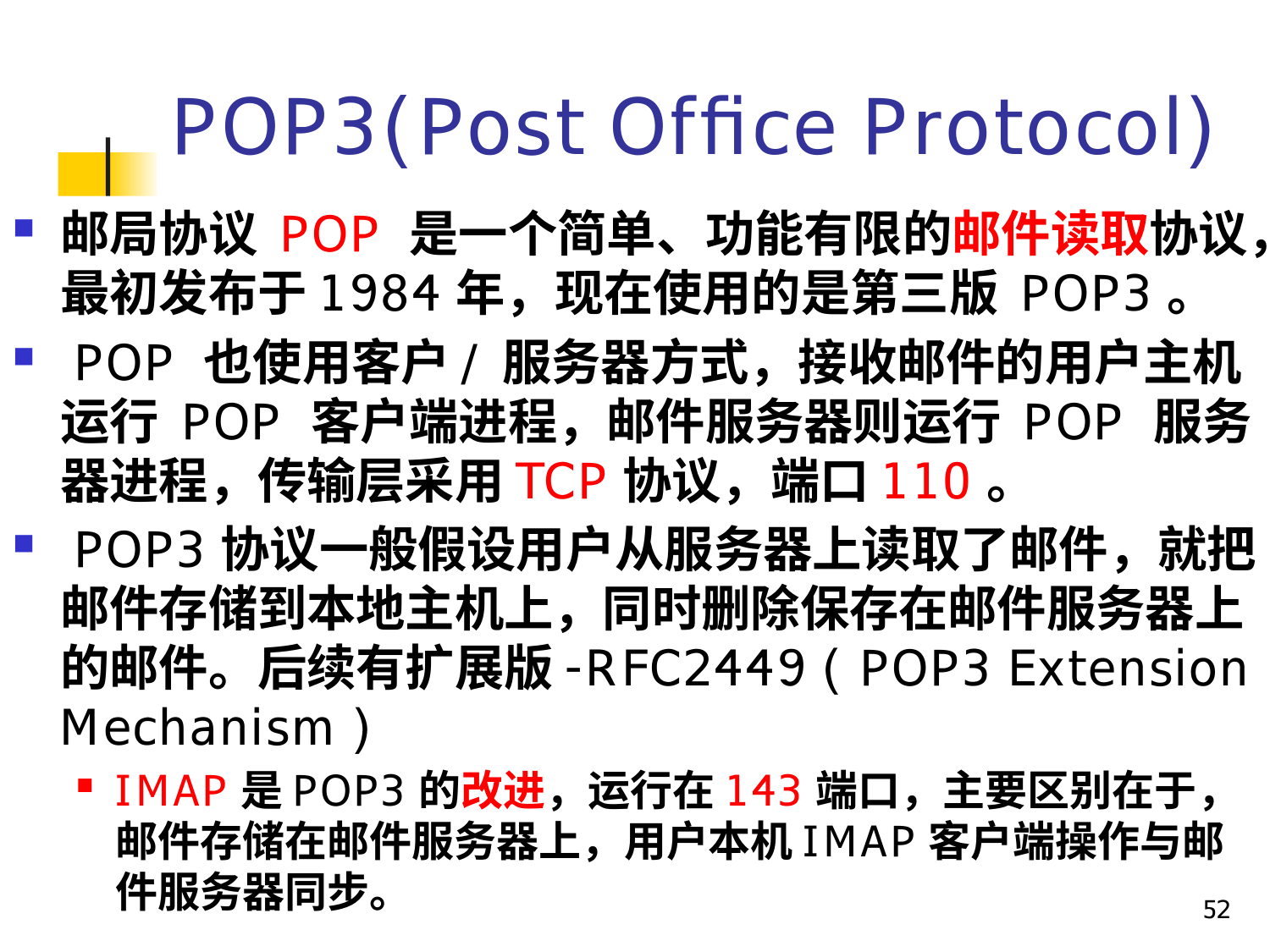

# POP3(Post Office Protocol)
邮局协议 POP 是一个简单、功能有限的邮件读取协议，最初发布于1984年，现在使用的是第三版 POP3。
 POP 也使用客户/服务器方式，接收邮件的用户主机运行 POP 客户端进程，邮件服务器则运行 POP 服务器进程，传输层采用TCP协议，端口110。
 POP3协议一般假设用户从服务器上读取了邮件，就把邮件存储到本地主机上，同时删除保存在邮件服务器上的邮件。后续有扩展版-RFC2449 ( POP3 Extension Mechanism )
IMAP是POP3的改进，运行在143端口，主要区别在于，邮件存储在邮件服务器上，用户本机IMAP客户端操作与邮件服务器同步。

52